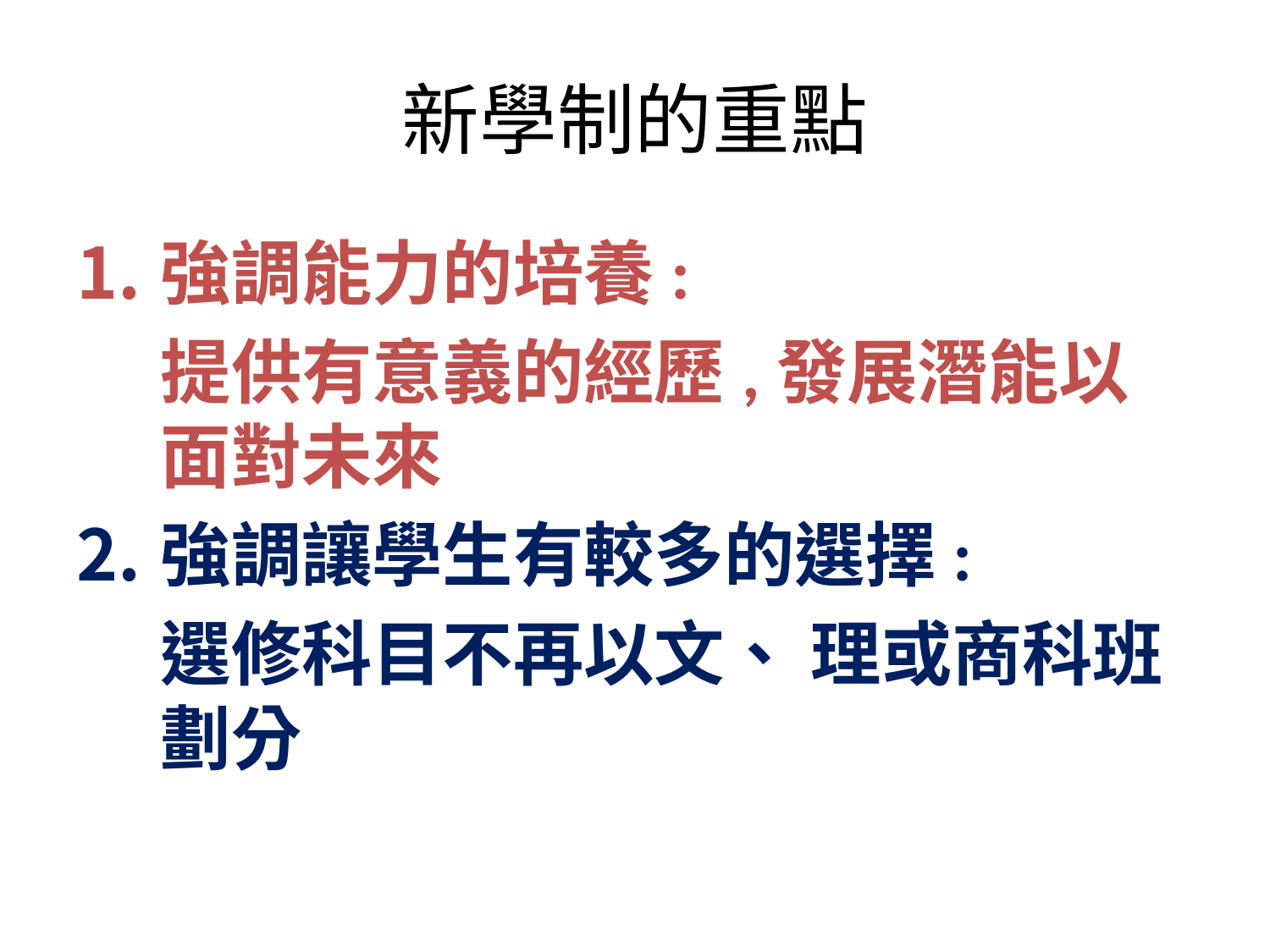

# 新學制的重點
強調能力的培養:
	提供有意義的經歷,發展潛能以面對未來
強調讓學生有較多的選擇:
	選修科目不再以文、 理或商科班劃分